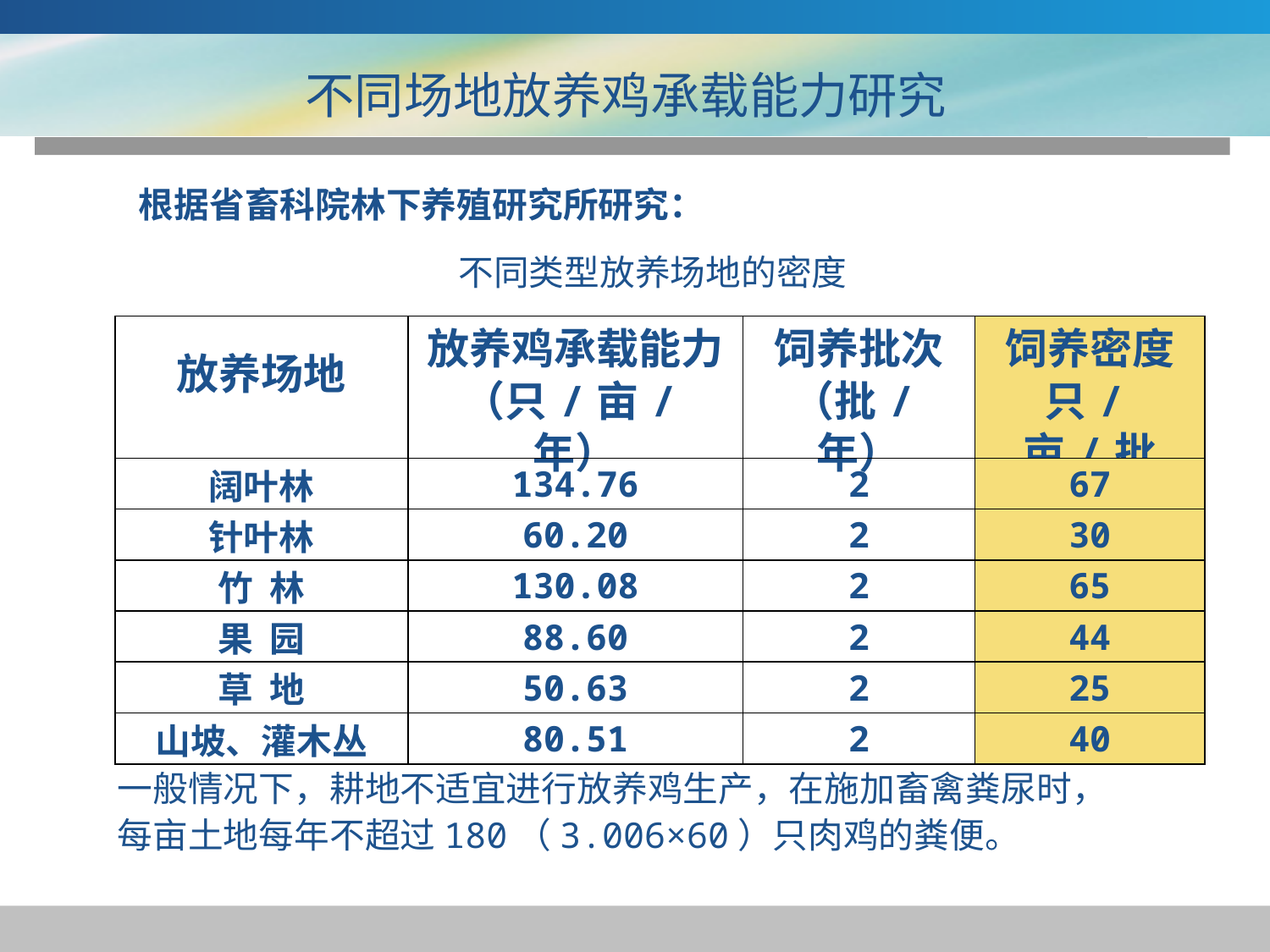

不同场地放养鸡承载能力研究

根据省畜科院林下养殖研究所研究：
不同类型放养场地的密度
| 放养场地 | 放养鸡承载能力 （只/亩/年） | 饲养批次 （批/年） | 饲养密度 只/亩/批 |
| --- | --- | --- | --- |
| 阔叶林 | 134.76 | 2 | 67 |
| 针叶林 | 60.20 | 2 | 30 |
| 竹 林 | 130.08 | 2 | 65 |
| 果 园 | 88.60 | 2 | 44 |
| 草 地 | 50.63 | 2 | 25 |
| 山坡、灌木丛 | 80.51 | 2 | 40 |
一般情况下，耕地不适宜进行放养鸡生产，在施加畜禽粪尿时，
每亩土地每年不超过180（3.006×60）只肉鸡的粪便。